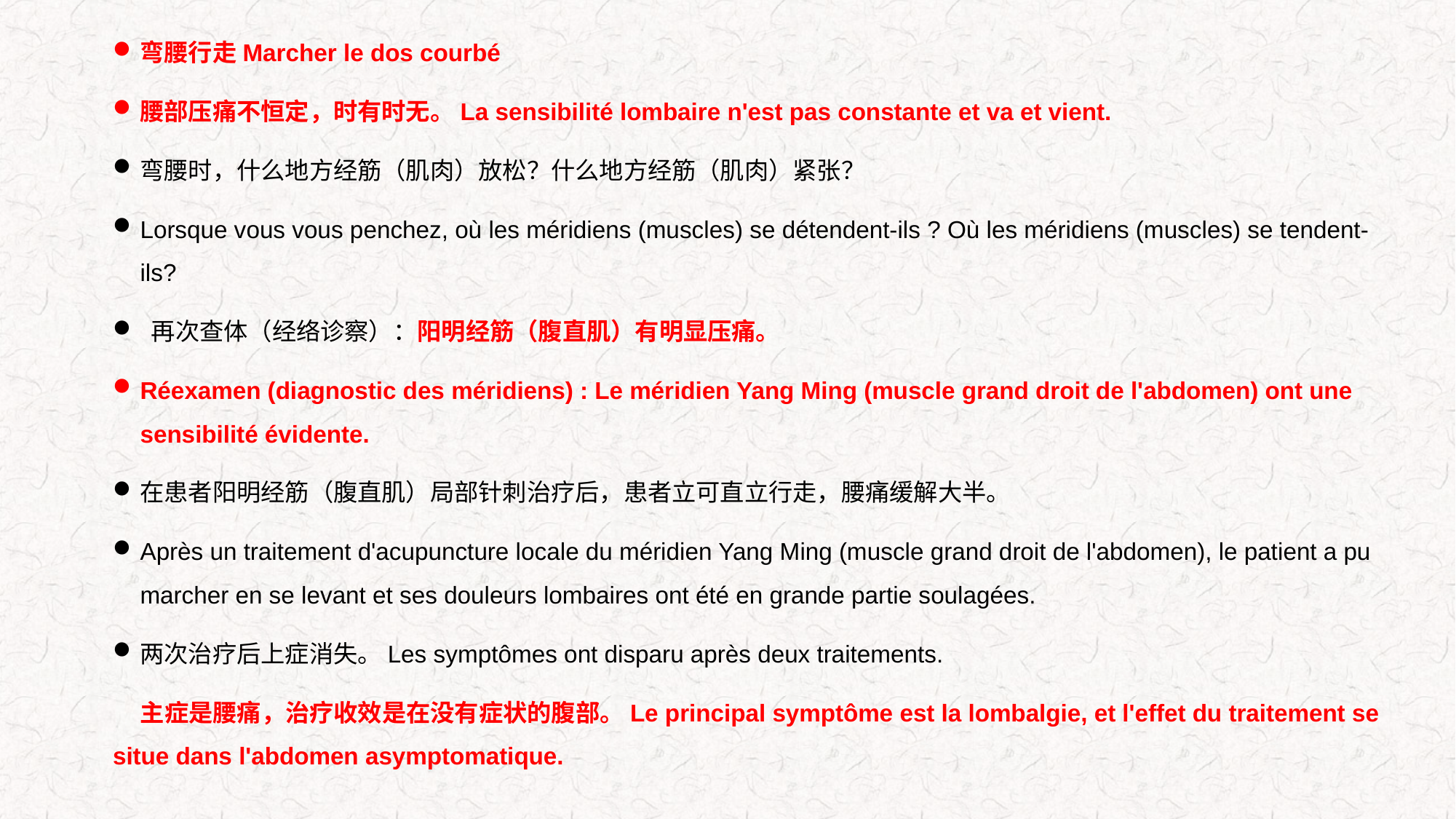

弯腰行走Marcher le dos courbé
腰部压痛不恒定，时有时无。La sensibilité lombaire n'est pas constante et va et vient.
弯腰时，什么地方经筋（肌肉）放松？什么地方经筋（肌肉）紧张？
Lorsque vous vous penchez, où les méridiens (muscles) se détendent-ils ? Où les méridiens (muscles) se tendent-ils?
 再次查体（经络诊察）：阳明经筋（腹直肌）有明显压痛。
Réexamen (diagnostic des méridiens) : Le méridien Yang Ming (muscle grand droit de l'abdomen) ont une sensibilité évidente.
在患者阳明经筋（腹直肌）局部针刺治疗后，患者立可直立行走，腰痛缓解大半。
Après un traitement d'acupuncture locale du méridien Yang Ming (muscle grand droit de l'abdomen), le patient a pu marcher en se levant et ses douleurs lombaires ont été en grande partie soulagées.
两次治疗后上症消失。Les symptômes ont disparu après deux traitements.
    主症是腰痛，治疗收效是在没有症状的腹部。Le principal symptôme est la lombalgie, et l'effet du traitement se situe dans l'abdomen asymptomatique.